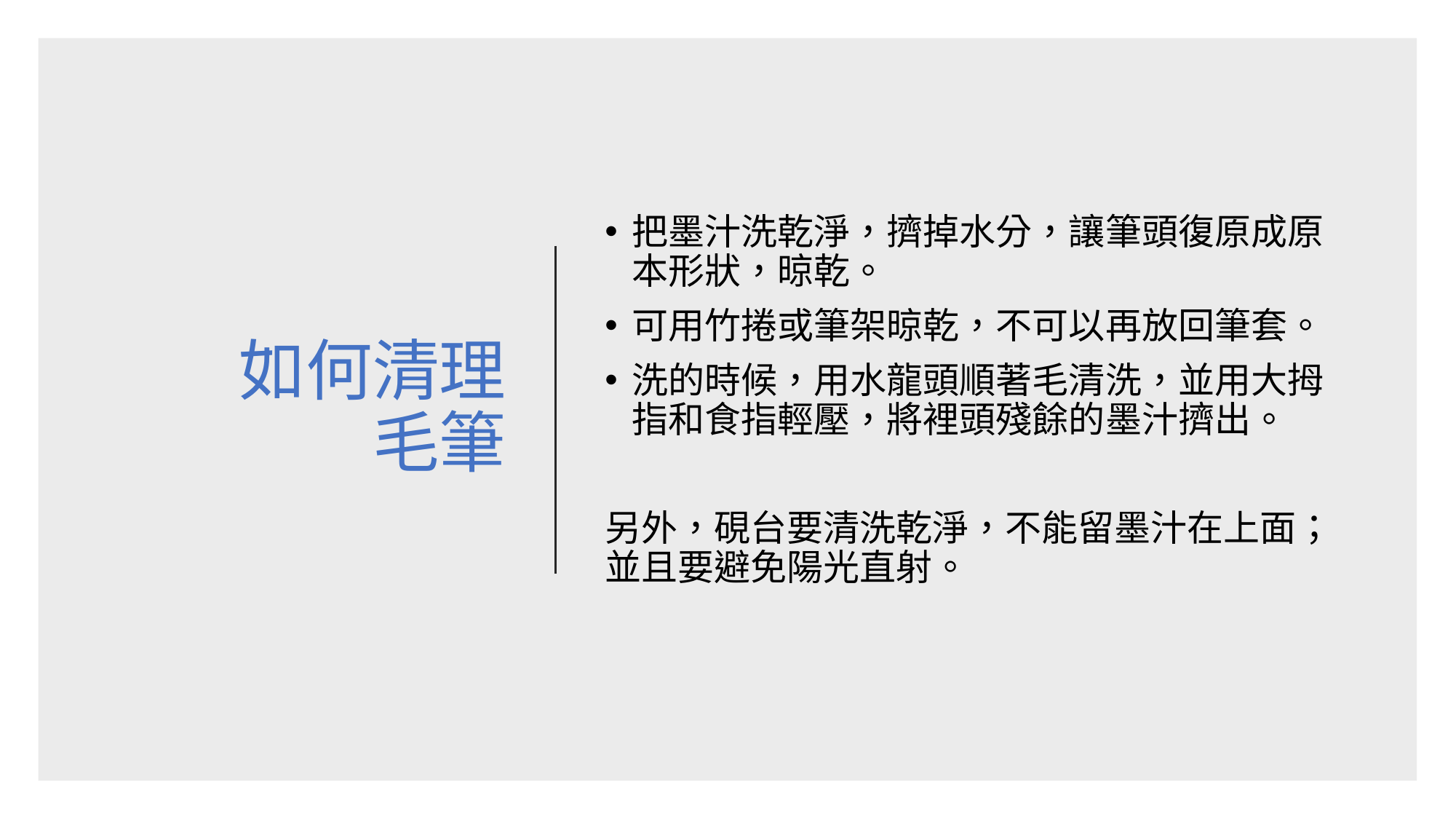

把墨汁洗乾淨，擠掉水分，讓筆頭復原成原本形狀，晾乾。
可用竹捲或筆架晾乾，不可以再放回筆套。
洗的時候，用水龍頭順著毛清洗，並用大拇指和食指輕壓，將裡頭殘餘的墨汁擠出。

另外，硯台要清洗乾淨，不能留墨汁在上面；並且要避免陽光直射。

# 如何清理 毛筆